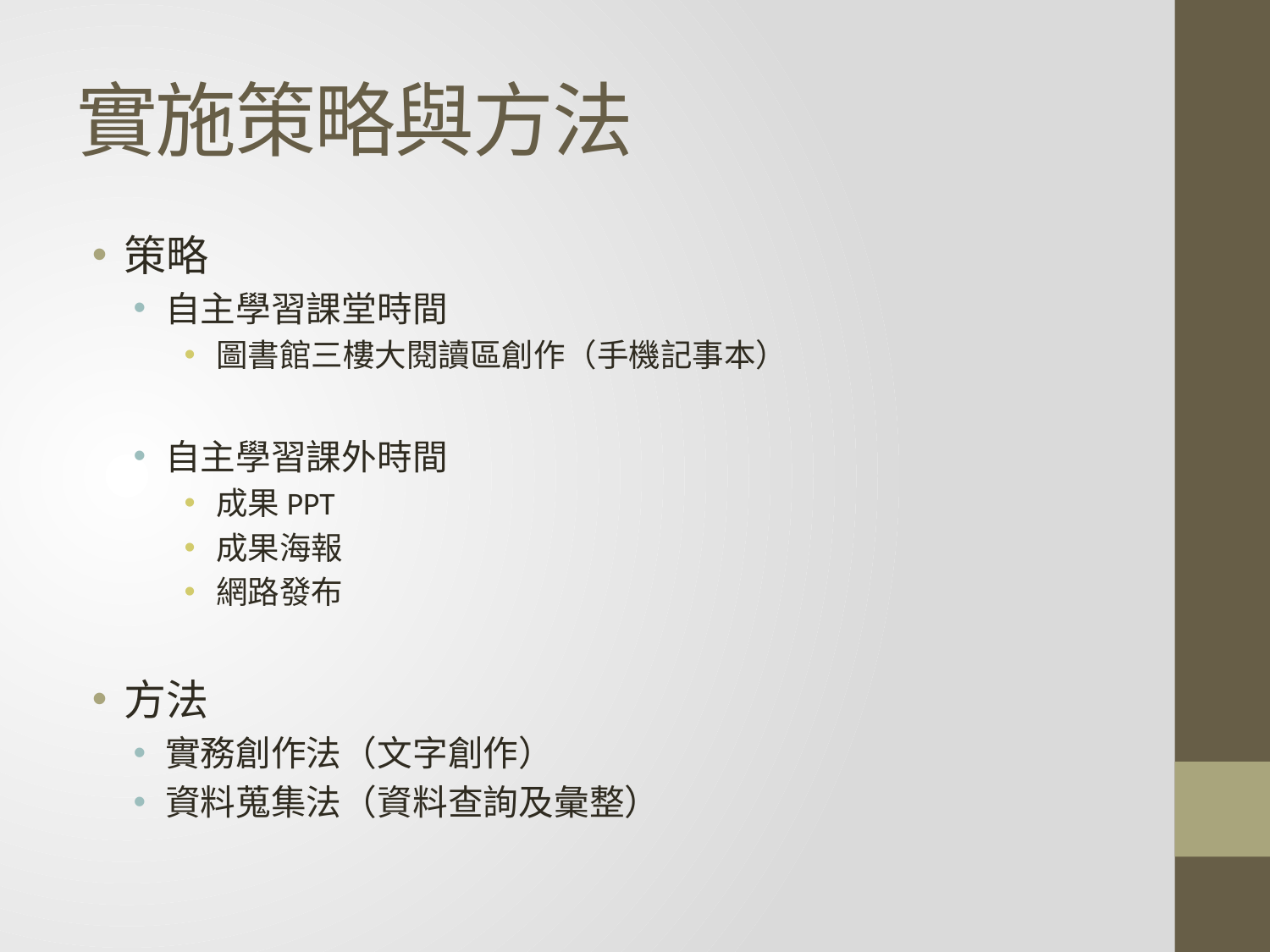

# 實施策略與方法
策略
自主學習課堂時間
圖書館三樓大閱讀區創作（手機記事本）

自主學習課外時間
成果PPT
成果海報
網路發布

方法
實務創作法（文字創作）
資料蒐集法（資料查詢及彙整）